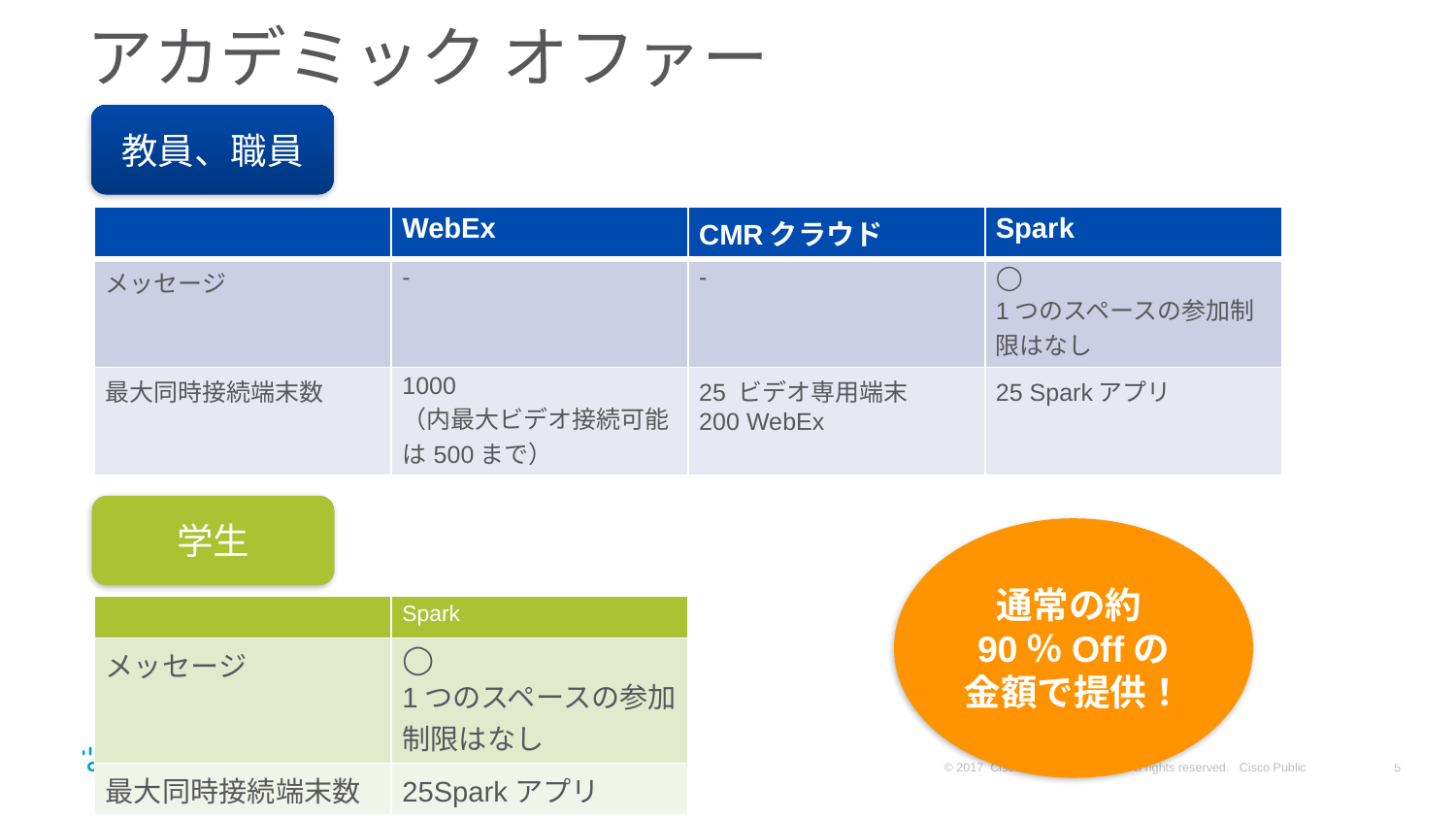

# アカデミック オファー
教員、職員
|  | WebEx | CMRクラウド | Spark |
| --- | --- | --- | --- |
| メッセージ | - | - | ◯ 1つのスペースの参加制限はなし |
| 最大同時接続端末数 | 1000 （内最大ビデオ接続可能は500まで） | 25 ビデオ専用端末 200 WebEx | 25 Sparkアプリ |
学生
通常の約90％Offの
金額で提供！
|  | Spark |
| --- | --- |
| メッセージ | ◯ 1つのスペースの参加制限はなし |
| 最大同時接続端末数 | 25Sparkアプリ |